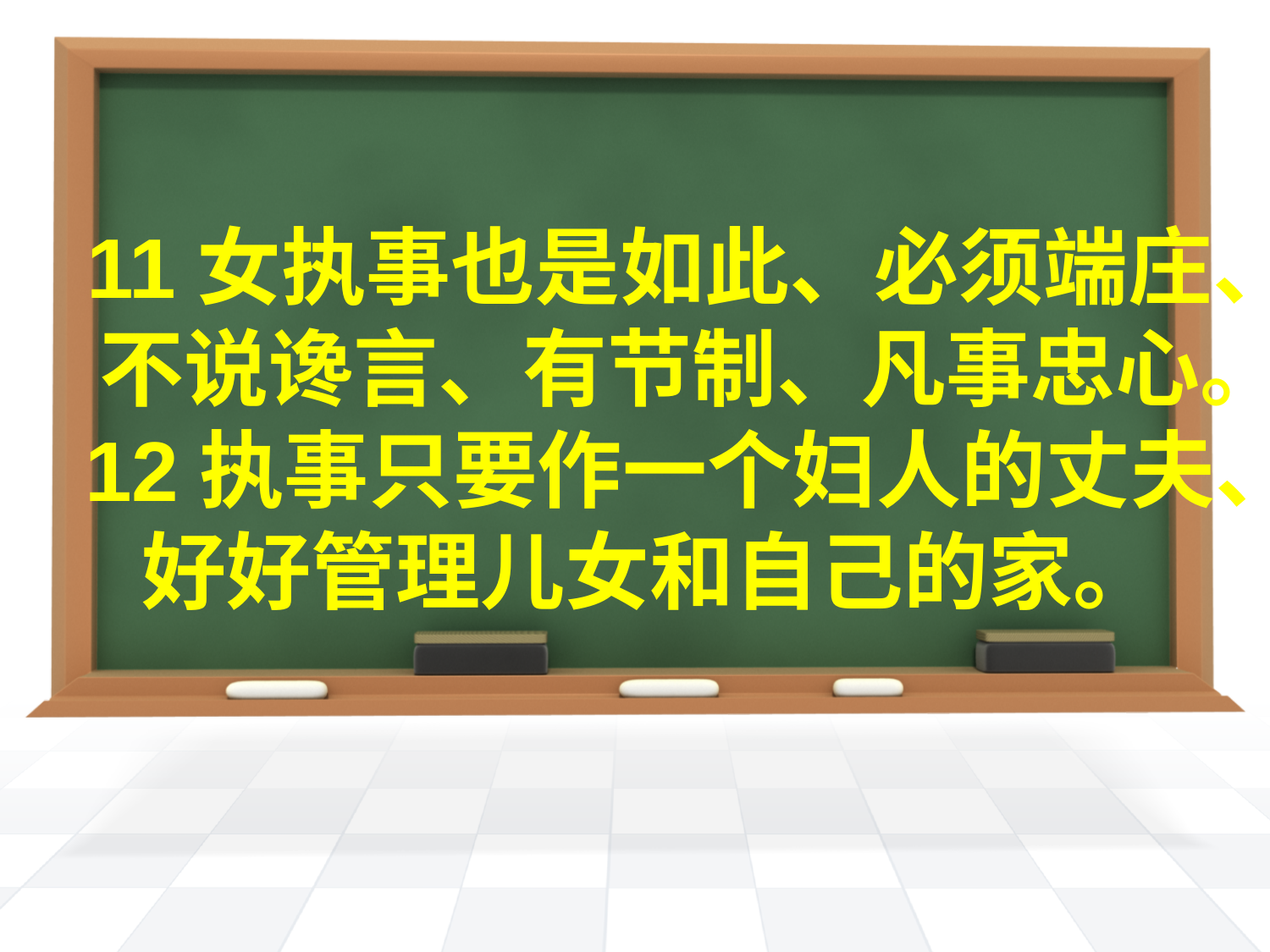

11女执事也是如此、必须端庄、不说谗言、有节制、凡事忠心。12执事只要作一个妇人的丈夫、好好管理儿女和自己的家。